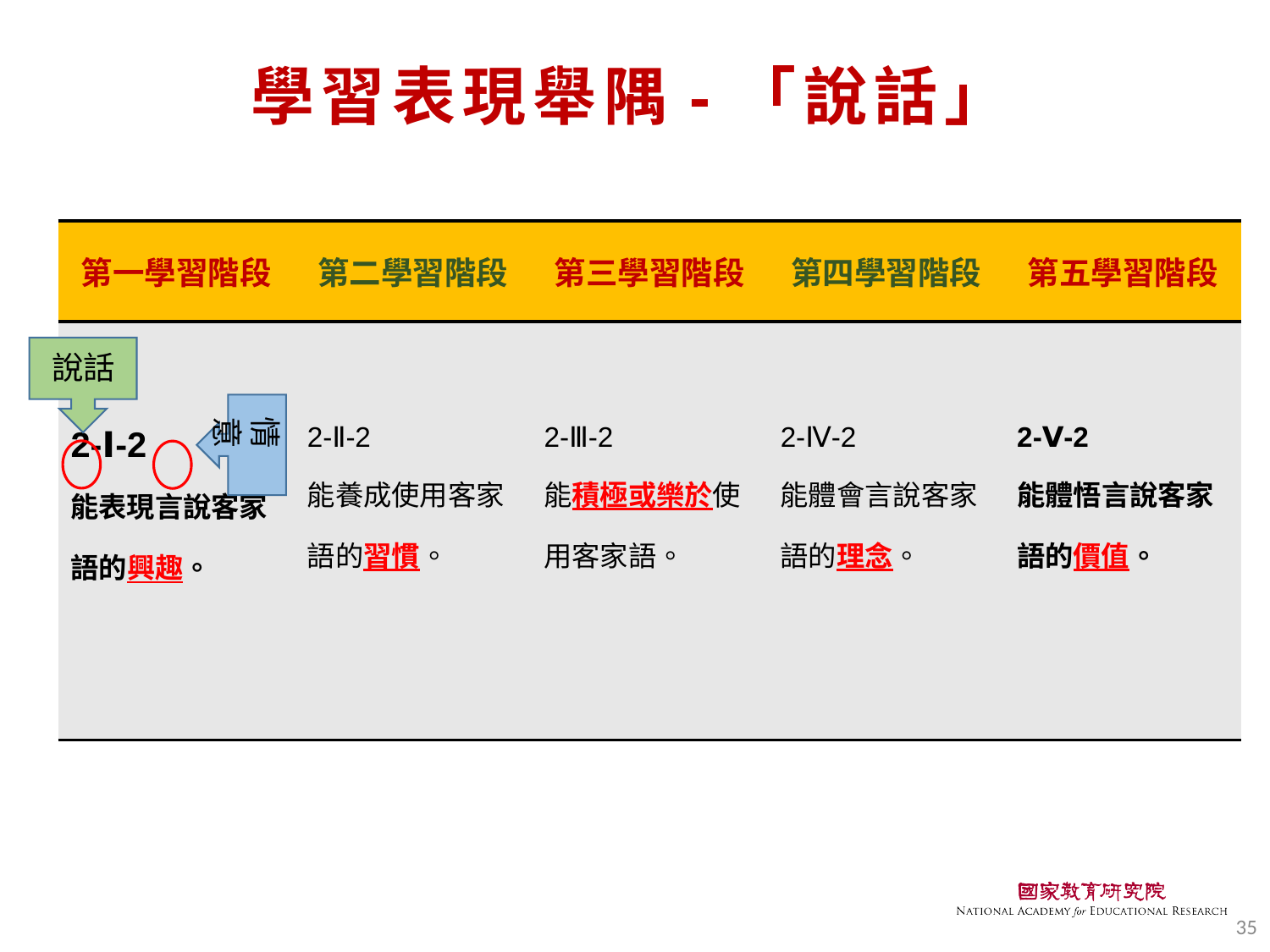

# 學習表現舉隅-「說話」
| 第一學習階段 | 第二學習階段 | 第三學習階段 | 第四學習階段 | 第五學習階段 |
| --- | --- | --- | --- | --- |
| 2-Ⅰ-2 能表現言說客家語的興趣。 | 2-Ⅱ-2 能養成使用客家語的習慣。 | 2-Ⅲ-2 能積極或樂於使用客家語。 | 2-Ⅳ-2 能體會言說客家語的理念。 | 2-Ⅴ-2 能體悟言說客家語的價值。 |

說話

情意

35